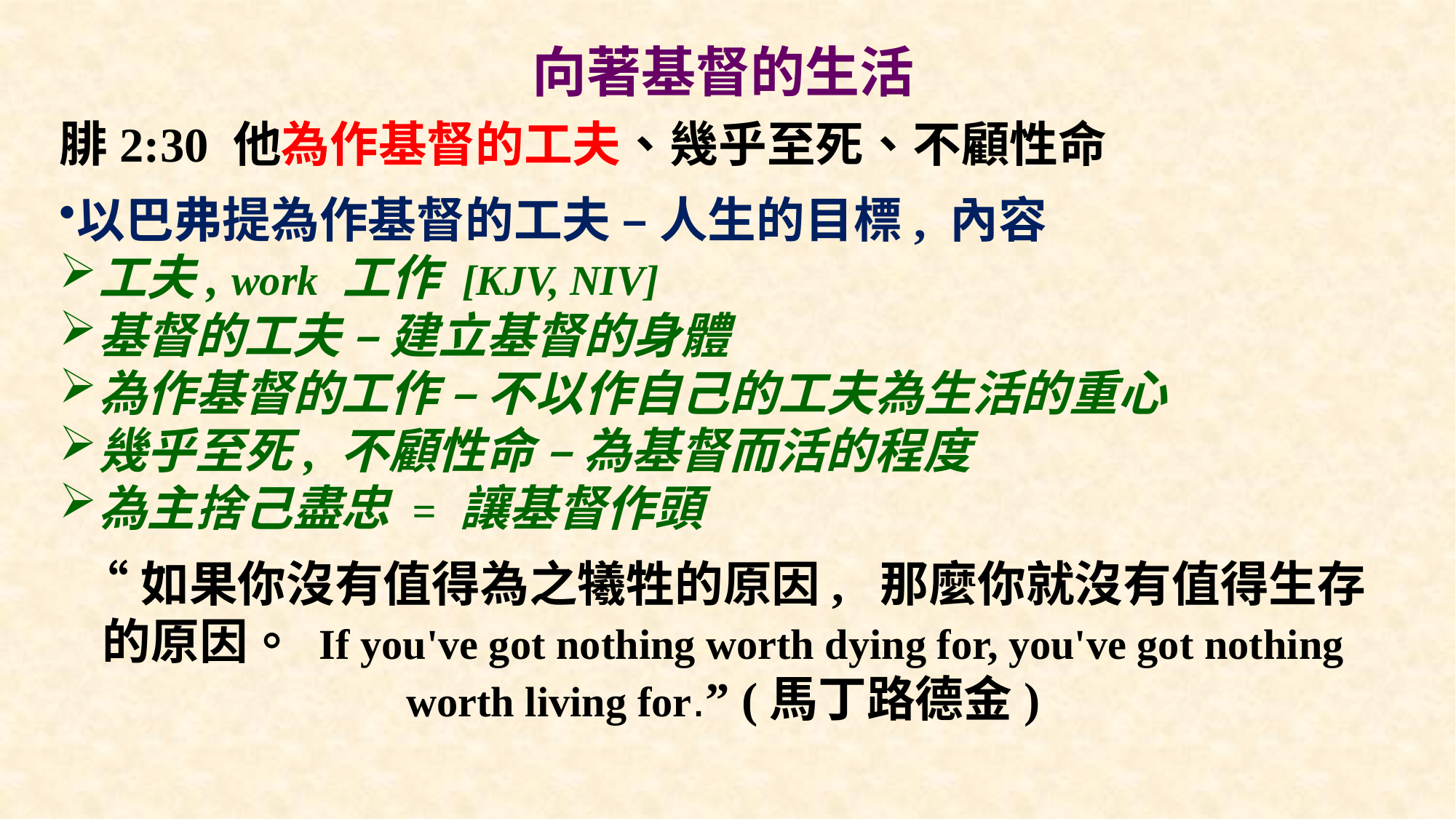

# 向著基督的生活
腓2:30 他為作基督的工夫、幾乎至死、不顧性命
以巴弗提為作基督的工夫 – 人生的目標, 內容
工夫, work 工作 [KJV, NIV]
基督的工夫 – 建立基督的身體
為作基督的工作 – 不以作自己的工夫為生活的重心
幾乎至死, 不顧性命 – 為基督而活的程度
為主捨己盡忠 = 讓基督作頭
“如果你沒有值得為之犧牲的原因,  那麼你就沒有值得生存的原因。 If you've got nothing worth dying for, you've got nothing worth living for.” (馬丁路德金)